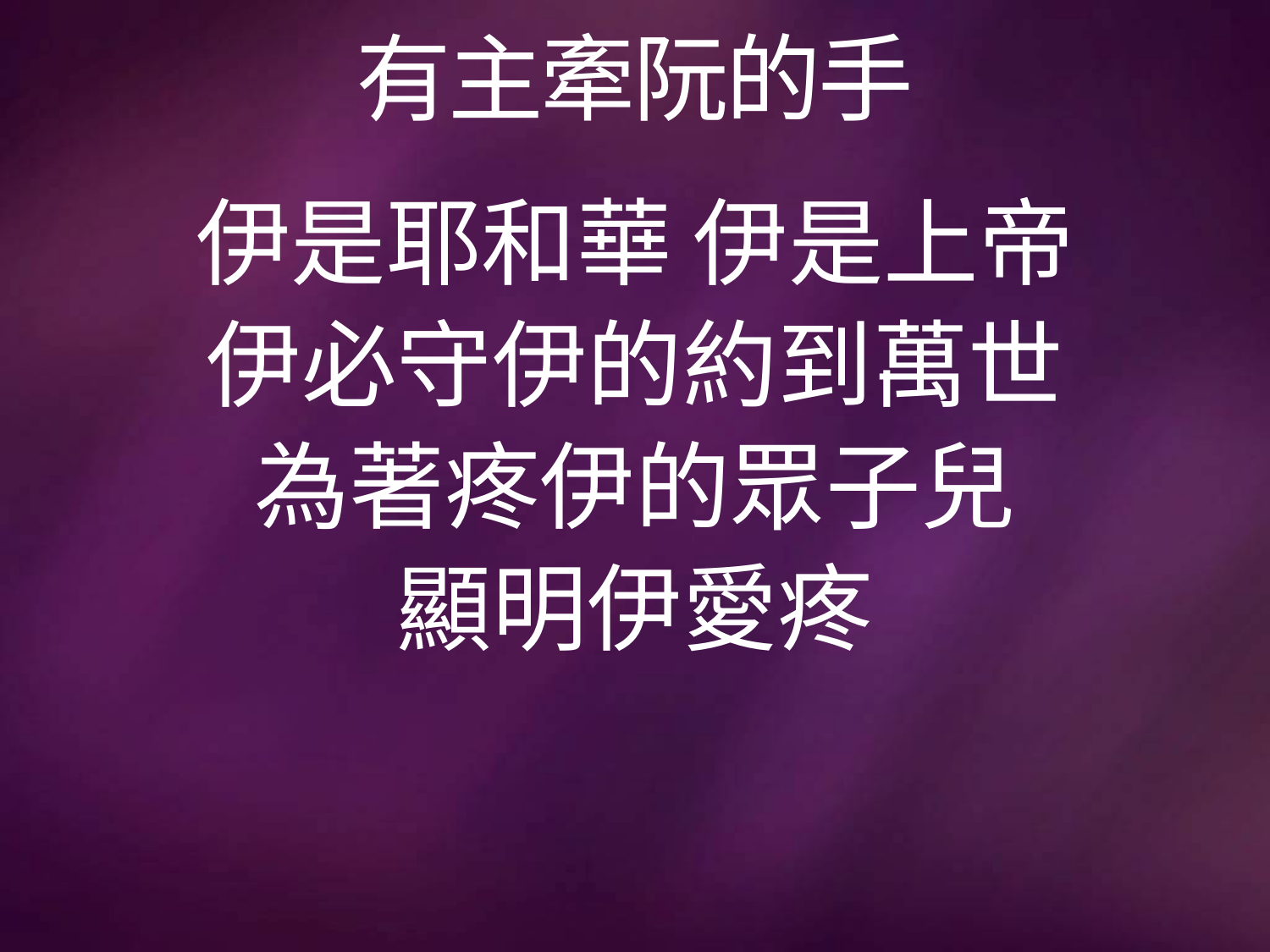

# 有主牽阮的手
伊是耶和華 伊是上帝
伊必守伊的約到萬世
為著疼伊的眾子兒
顯明伊愛疼